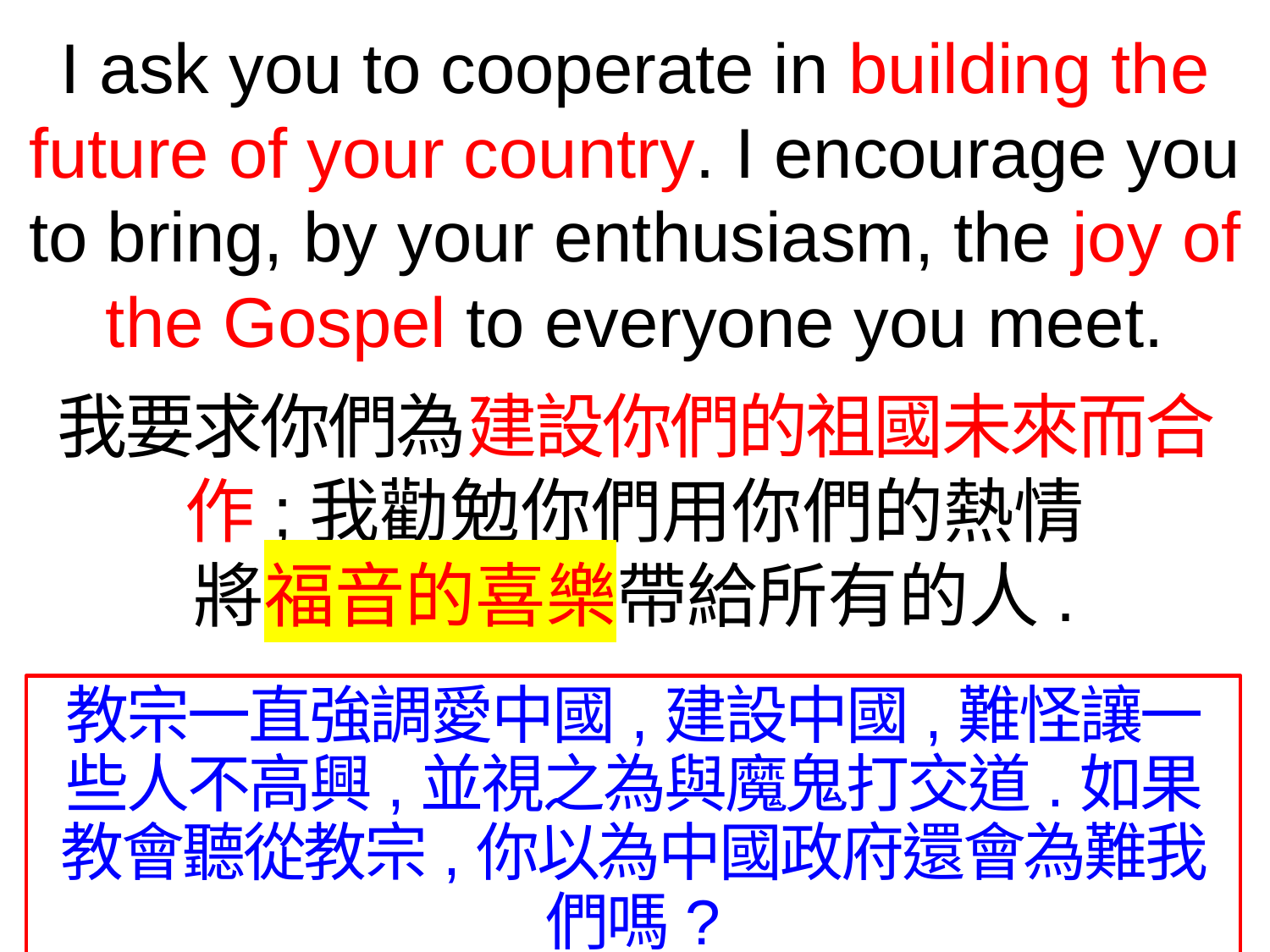

I ask you to cooperate in building the future of your country. I encourage you to bring, by your enthusiasm, the joy of the Gospel to everyone you meet.
我要求你們為建設你們的祖國未來而合作;我勸勉你們用你們的熱情
將福音的喜樂帶給所有的人.
教宗一直強調愛中國,建設中國,難怪讓一些人不高興,並視之為與魔鬼打交道.如果教會聽從教宗,你以為中國政府還會為難我們嗎?